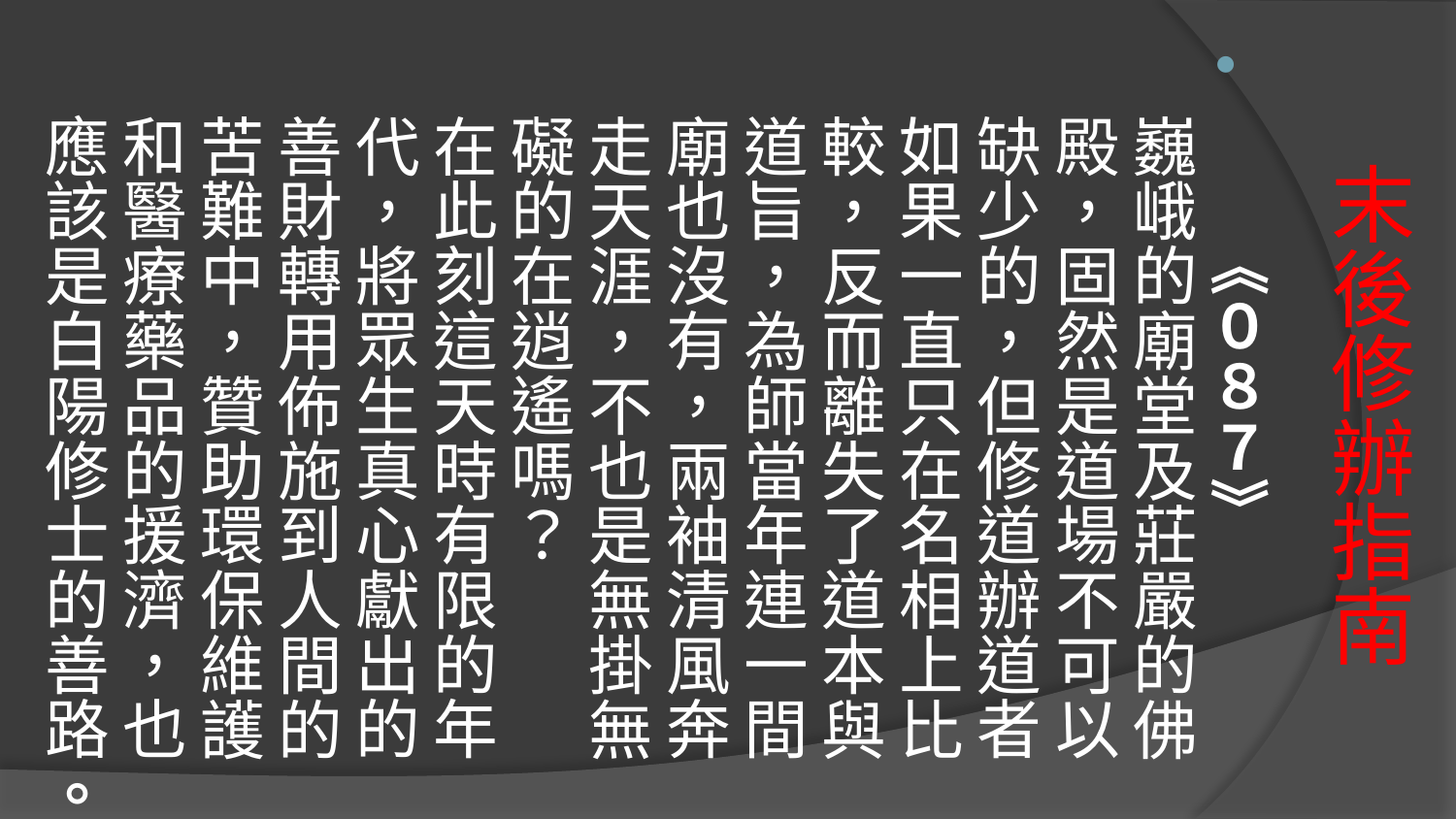

《０８７》
巍峨的廟堂及莊嚴的佛殿，固然是道場不可以缺少的，但修道辦道者如果一直只在名相上比較，反而離失了道本與道旨，為師當年連一間廟也沒有，兩袖清風奔走天涯，不也是無掛無礙的在逍遙嗎？
在此刻這天時有限的年代，將眾生真心獻出的善財轉用佈施到人間的苦難中，贊助環保維護和醫療藥品的援濟，也應該是白陽修士的善路。
# 末後修辦指南